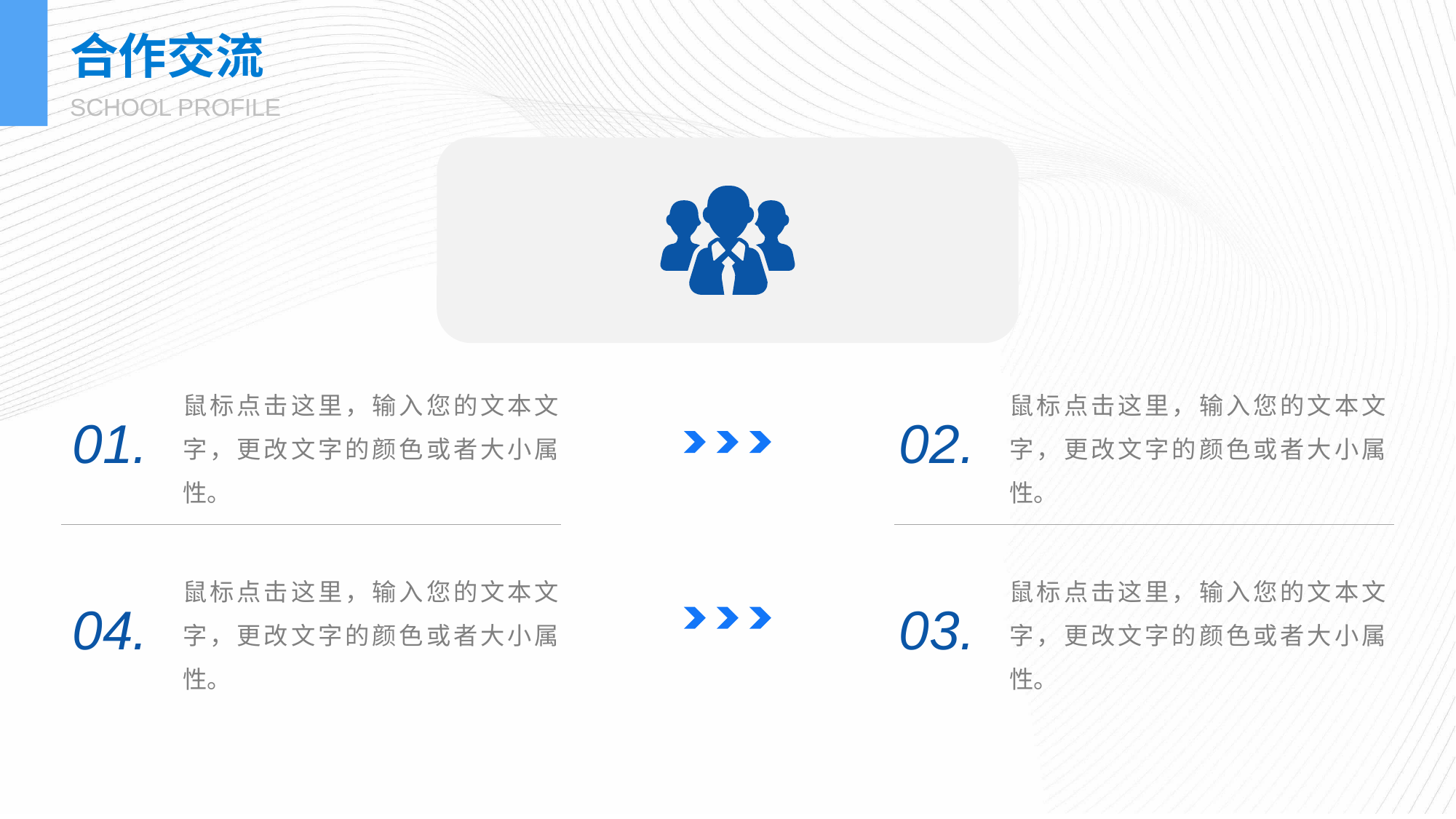

合作交流
SCHOOL PROFILE

01.
鼠标点击这里，输入您的文本文字，更改文字的颜色或者大小属性。
02.
鼠标点击这里，输入您的文本文字，更改文字的颜色或者大小属性。

04.
鼠标点击这里，输入您的文本文字，更改文字的颜色或者大小属性。
03.
鼠标点击这里，输入您的文本文字，更改文字的颜色或者大小属性。